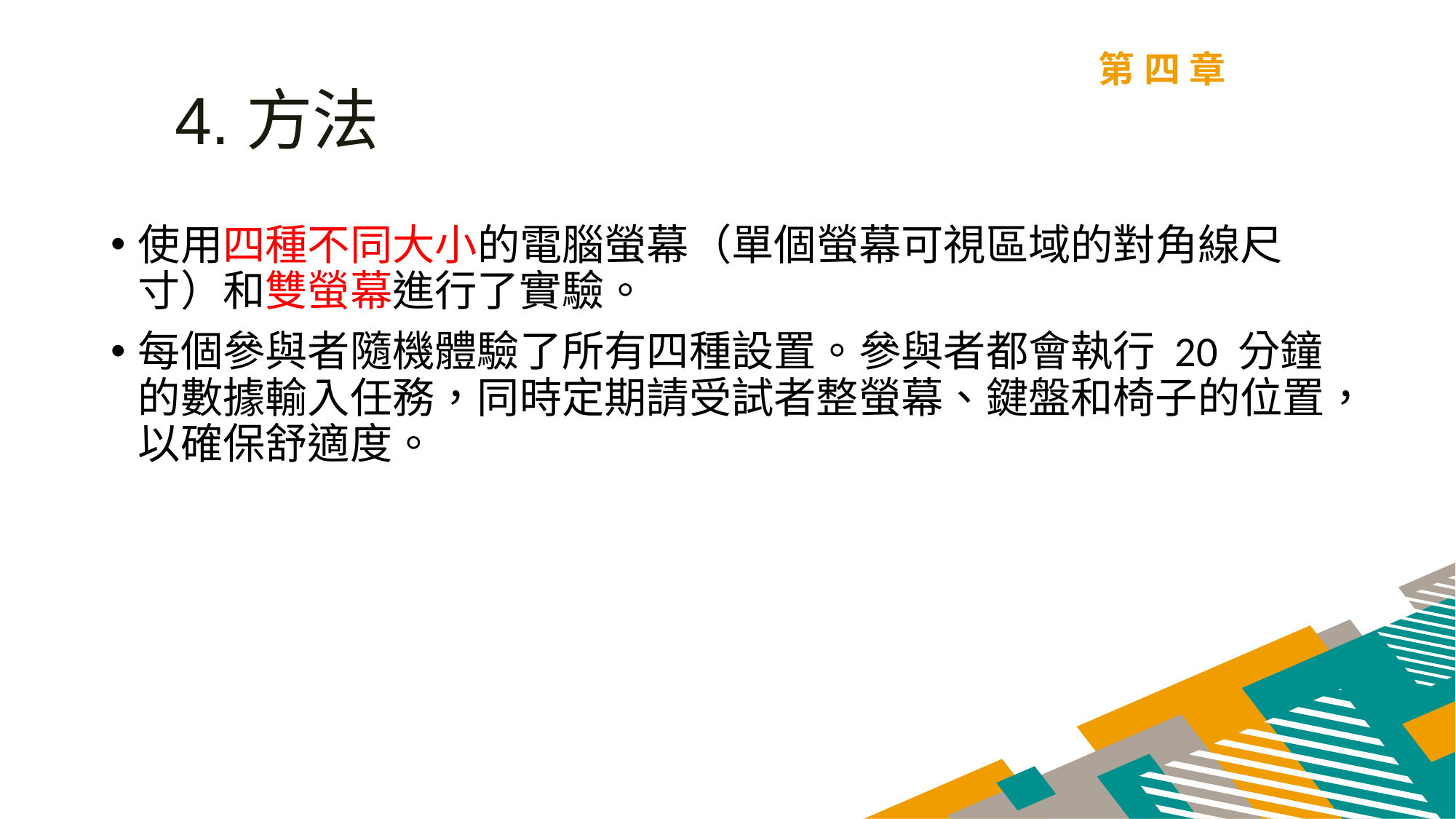

第四章
4.方法
使用四種不同大小的電腦螢幕（單個螢幕可視區域的對角線尺寸）和雙螢幕進行了實驗。
每個參與者隨機體驗了所有四種設置。參與者都會執行 20 分鐘的數據輸入任務，同時定期請受試者整螢幕、鍵盤和椅子的位置，以確保舒適度。